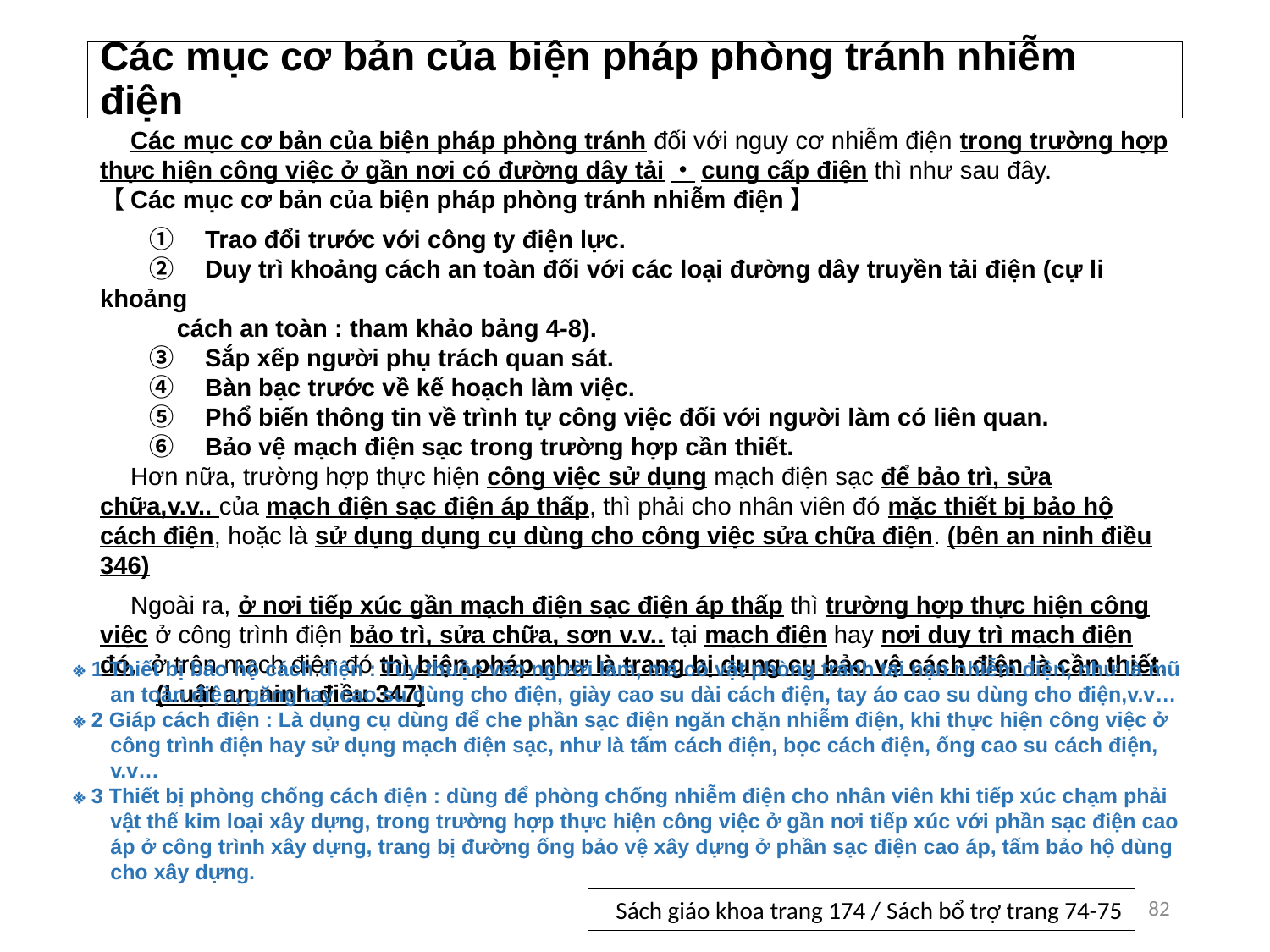

# Các mục cơ bản của biện pháp phòng tránh nhiễm điện
　Các mục cơ bản của biện pháp phòng tránh đối với nguy cơ nhiễm điện trong trường hợp thực hiện công việc ở gần nơi có đường dây tải・cung cấp điện thì như sau đây.
【Các mục cơ bản của biện pháp phòng tránh nhiễm điện】
　　①　Trao đổi trước với công ty điện lực.
　　②　Duy trì khoảng cách an toàn đối với các loại đường dây truyền tải điện (cự li khoảng
           cách an toàn : tham khảo bảng 4-8).
　　③　Sắp xếp người phụ trách quan sát.
　　④　Bàn bạc trước về kế hoạch làm việc.
　　⑤　Phổ biến thông tin về trình tự công việc đối với người làm có liên quan.
　　⑥　Bảo vệ mạch điện sạc trong trường hợp cần thiết.
　Hơn nữa, trường hợp thực hiện công việc sử dụng mạch điện sạc để bảo trì, sửa chữa,v.v.. của mạch điện sạc điện áp thấp, thì phải cho nhân viên đó mặc thiết bị bảo hộ cách điện, hoặc là sử dụng dụng cụ dùng cho công việc sửa chữa điện. (bên an ninh điều 346)
　Ngoài ra, ở nơi tiếp xúc gần mạch điện sạc điện áp thấp thì trường hợp thực hiện công việc ở công trình điện bảo trì, sửa chữa, sơn v.v.. tại mạch điện hay nơi duy trì mạch điện đó,  ở trên mạch điện đó thì biện pháp như là trang bị dụng cụ bảo vệ cách điện là cần thiết.         (Luật an ninh điều 347)
※ 1 Thiết bị bảo hộ cách điện : Tùy thuộc vào người làm, mà có vật phòng tránh tai nạn nhiễm điện, như là mũ an toàn điện, găng tay cao su dùng cho điện, giày cao su dài cách điện, tay áo cao su dùng cho điện,v.v…
※ 2 Giáp cách điện : Là dụng cụ dùng để che phần sạc điện ngăn chặn nhiễm điện, khi thực hiện công việc ở công trình điện hay sử dụng mạch điện sạc, như là tấm cách điện, bọc cách điện, ống cao su cách điện, v.v…
※ 3 Thiết bị phòng chống cách điện : dùng để phòng chống nhiễm điện cho nhân viên khi tiếp xúc chạm phải vật thể kim loại xây dựng, trong trường hợp thực hiện công việc ở gần nơi tiếp xúc với phần sạc điện cao áp ở công trình xây dựng, trang bị đường ống bảo vệ xây dựng ở phần sạc điện cao áp, tấm bảo hộ dùng cho xây dựng.
82
Sách giáo khoa trang 174 / Sách bổ trợ trang 74-75